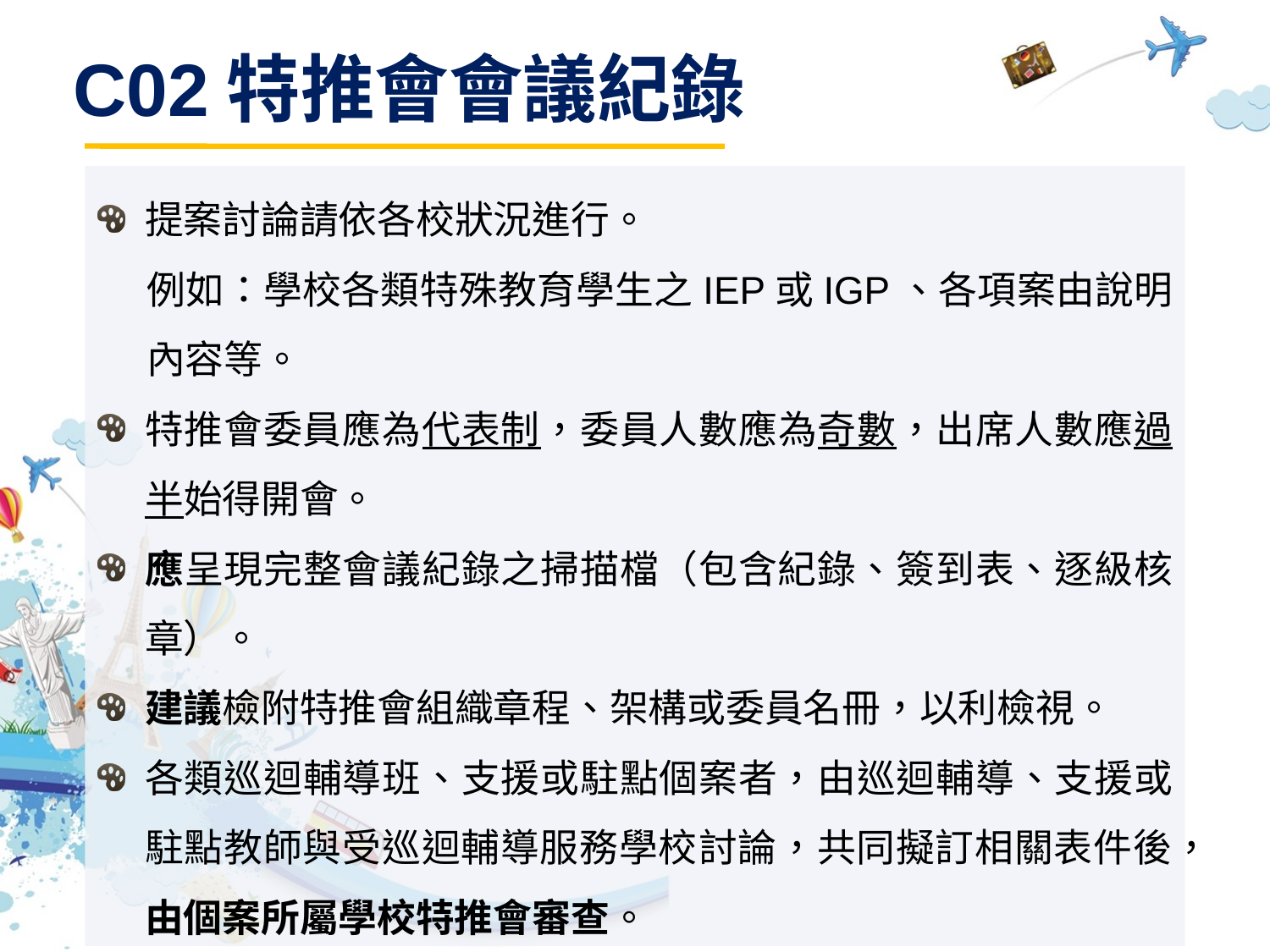

C02特推會會議紀錄
提案討論請依各校狀況進行。
例如：學校各類特殊教育學生之IEP或IGP、各項案由說明內容等。
特推會委員應為代表制，委員人數應為奇數，出席人數應過半始得開會。
應呈現完整會議紀錄之掃描檔（包含紀錄、簽到表、逐級核章）。
建議檢附特推會組織章程、架構或委員名冊，以利檢視。
各類巡迴輔導班、支援或駐點個案者，由巡迴輔導、支援或駐點教師與受巡迴輔導服務學校討論，共同擬訂相關表件後，由個案所屬學校特推會審查。